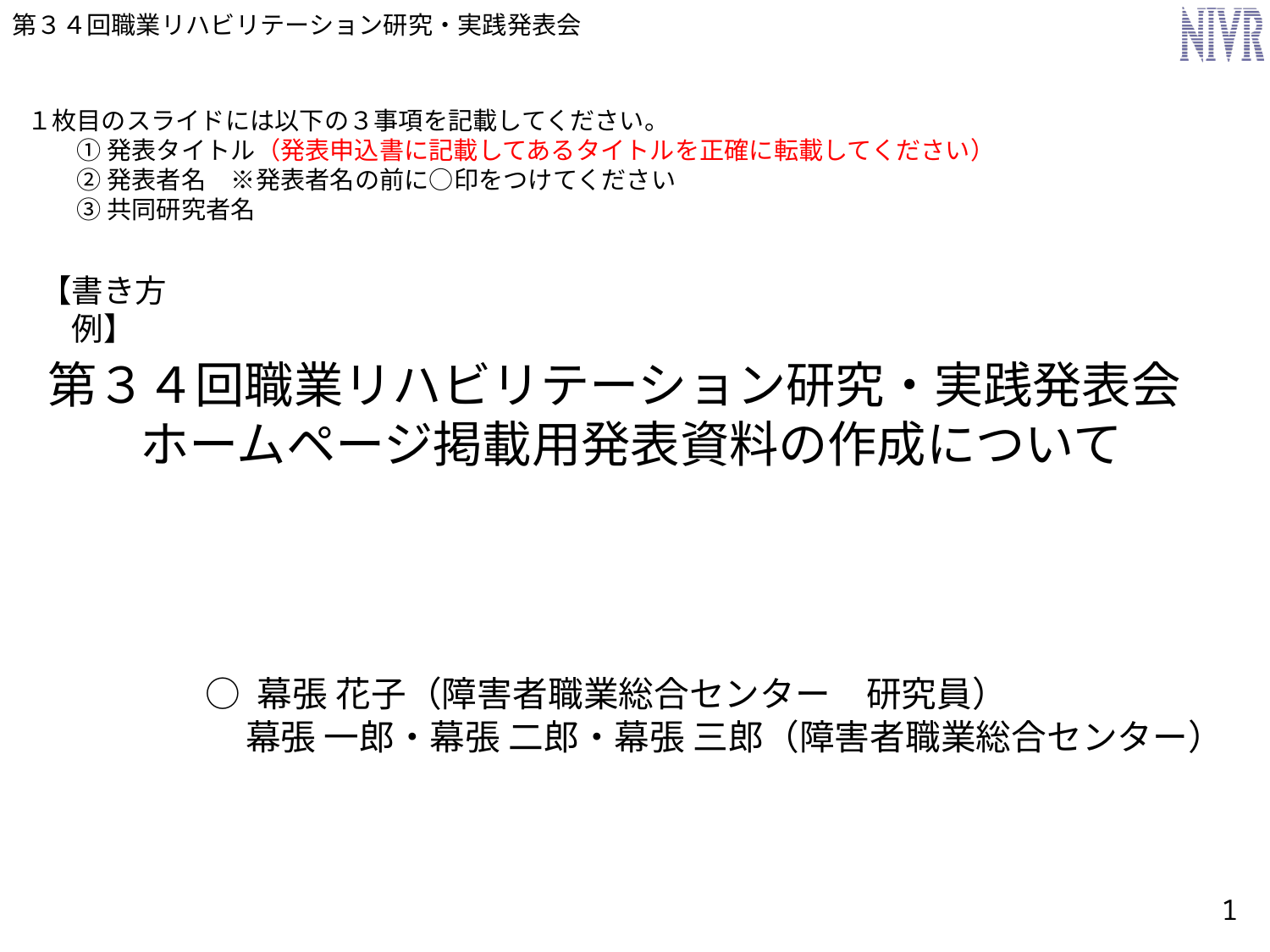

１枚目のスライドには以下の３事項を記載してください。
　　① 発表タイトル（発表申込書に記載してあるタイトルを正確に転載してください）
　　② 発表者名　※発表者名の前に○印をつけてください
　　③ 共同研究者名
【書き方例】
第３４回職業リハビリテーション研究・実践発表会
ホームページ掲載用発表資料の作成について
○ 幕張 花子（障害者職業総合センター　研究員）
    幕張 一郎・幕張 二郎・幕張 三郎（障害者職業総合センター）
1